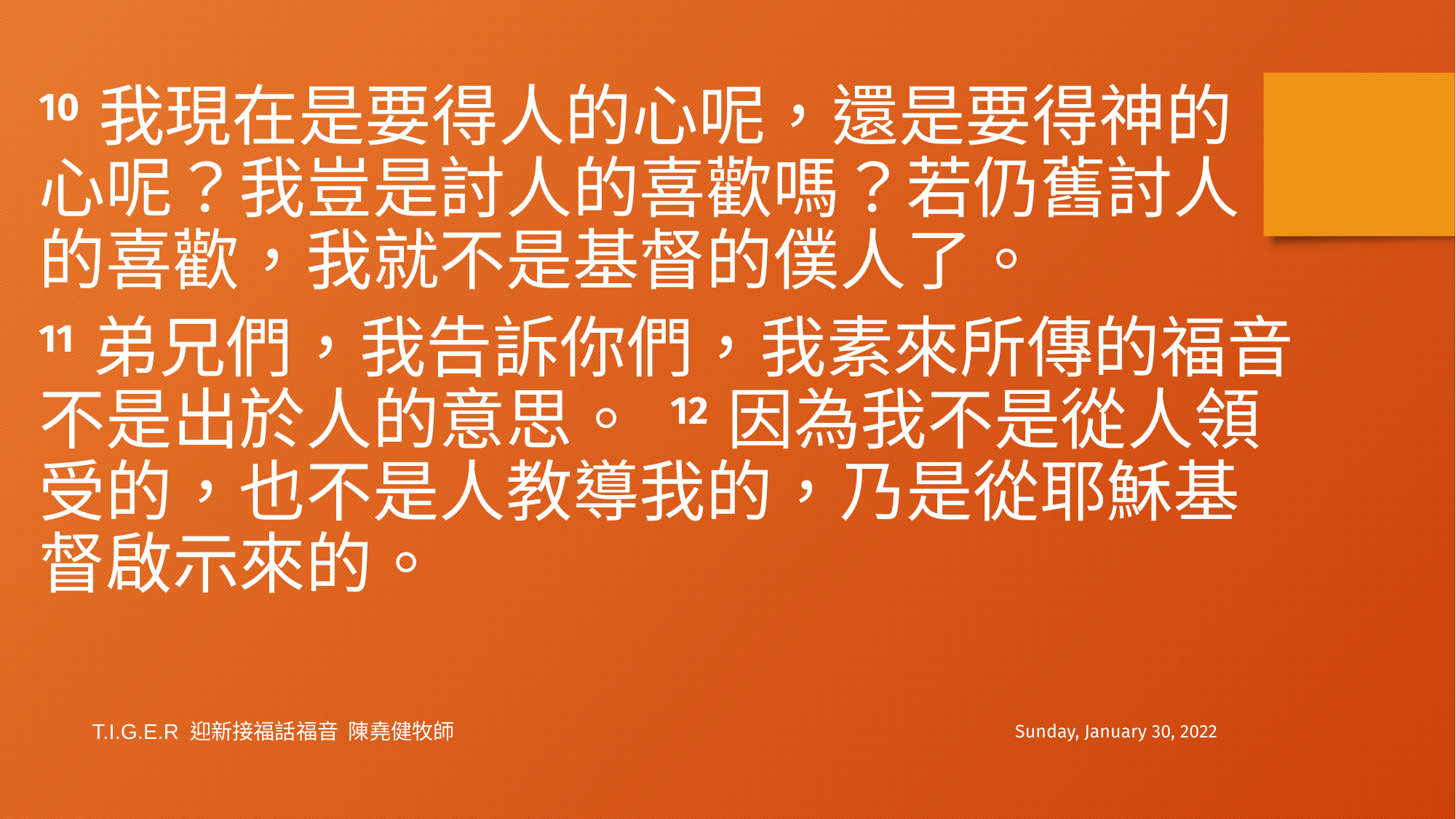

10 我現在是要得人的心呢，還是要得神的心呢？我豈是討人的喜歡嗎？若仍舊討人的喜歡，我就不是基督的僕人了。
11 弟兄們，我告訴你們，我素來所傳的福音不是出於人的意思。 12 因為我不是從人領受的，也不是人教導我的，乃是從耶穌基督啟示來的。
Sunday, January 30, 2022
T.I.G.E.R 迎新接福話福音  陳堯健牧師